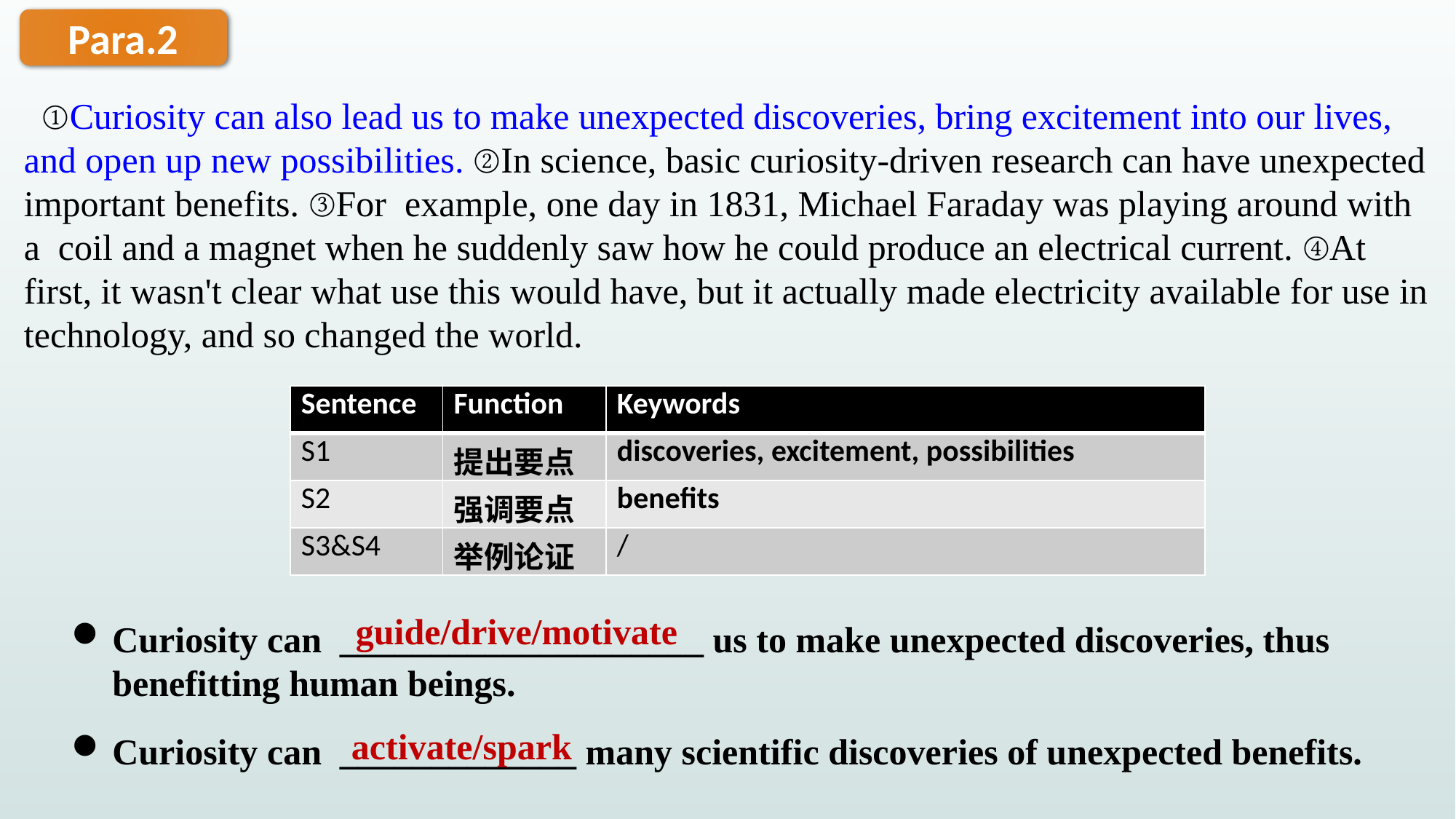

Para.2
  ①Curiosity can also lead us to make unexpected discoveries, bring excitement into our lives, and open up new possibilities. ②In science, basic curiosity-driven research can have unexpected important benefits. ③For  example, one day in 1831, Michael Faraday was playing around with a  coil and a magnet when he suddenly saw how he could produce an electrical current. ④At first, it wasn't clear what use this would have, but it actually made electricity available for use in technology, and so changed the world.
| Sentence | Function | Keywords |
| --- | --- | --- |
| S1 | 提出要点 | discoveries, excitement, possibilities |
| S2 | 强调要点 | benefits |
| S3&S4 | 举例论证 | / |
guide/drive/motivate
Curiosity can  ____________________ us to make unexpected discoveries, thus benefitting human beings.
activate/spark
Curiosity can  _____________ many scientific discoveries of unexpected benefits.